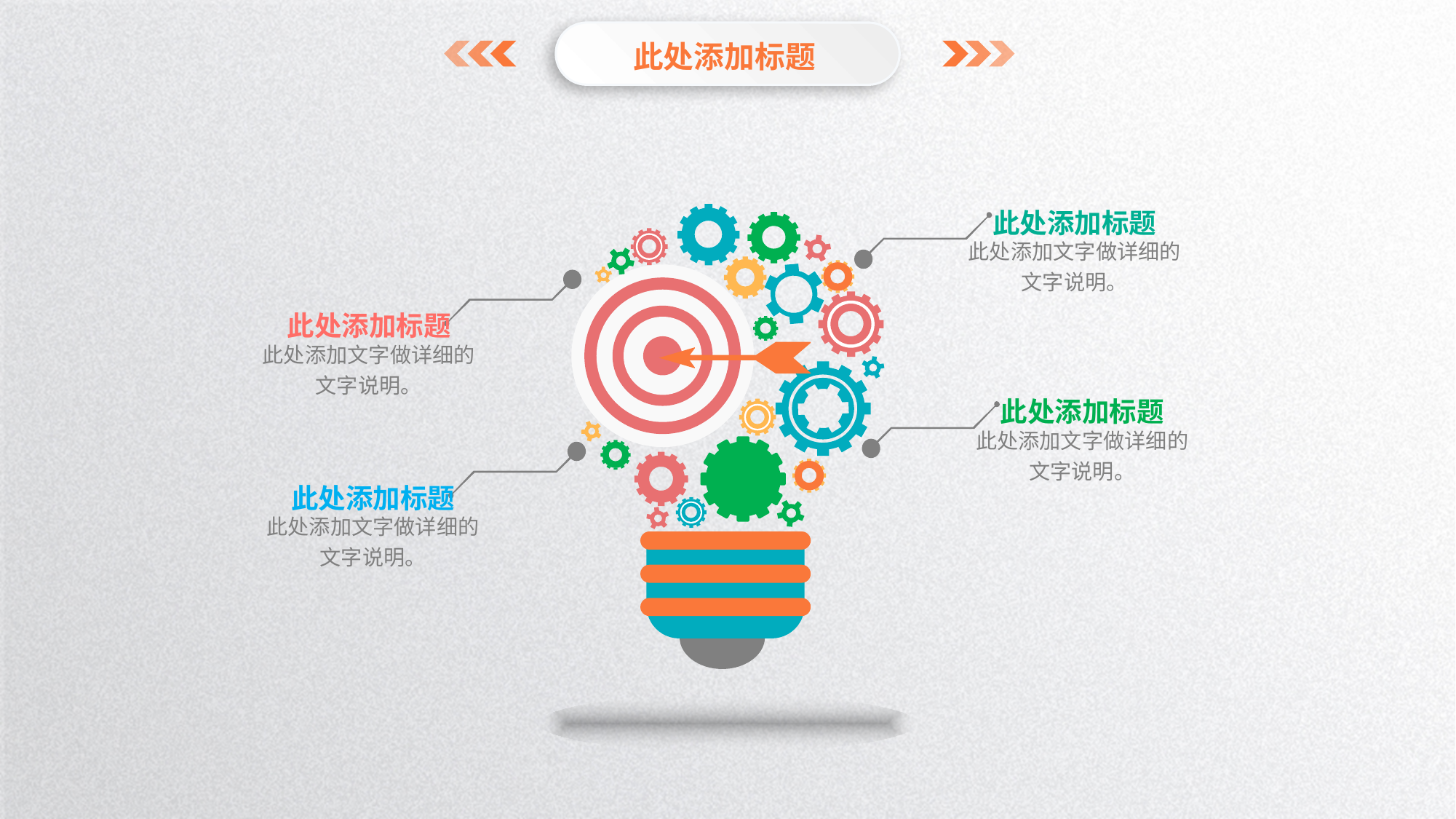

此处添加标题

此处添加标题
此处添加文字做详细的
文字说明。

此处添加标题
此处添加文字做详细的
文字说明。
此处添加标题
此处添加文字做详细的
文字说明。

此处添加标题
此处添加文字做详细的
文字说明。